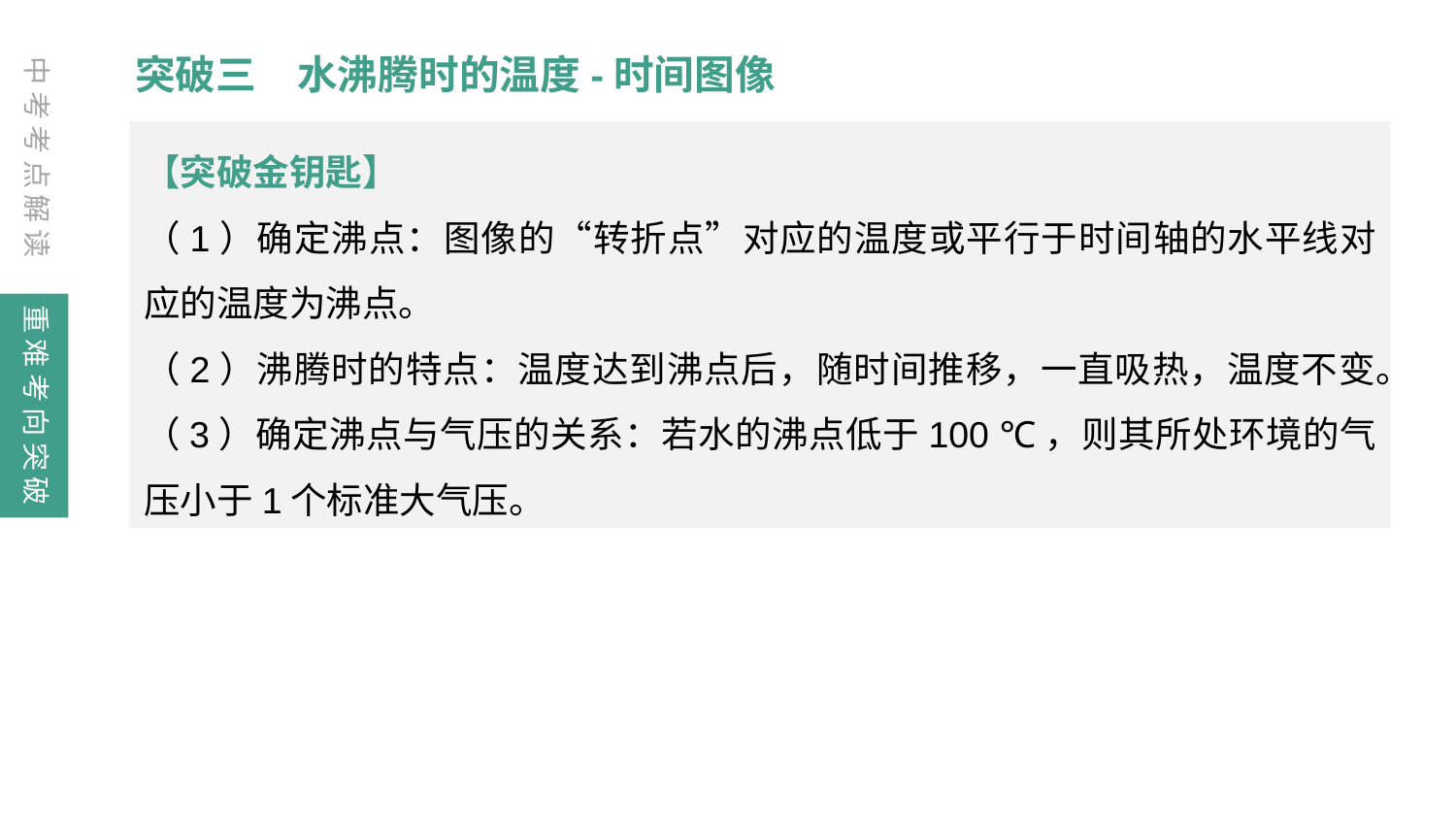

突破三　水沸腾时的温度-时间图像
中考考点解读
【突破金钥匙】
（1）确定沸点：图像的“转折点”对应的温度或平行于时间轴的水平线对应的温度为沸点。
（2）沸腾时的特点：温度达到沸点后，随时间推移，一直吸热，温度不变。
（3）确定沸点与气压的关系：若水的沸点低于100 ℃，则其所处环境的气压小于1个标准大气压。
重难考向突破